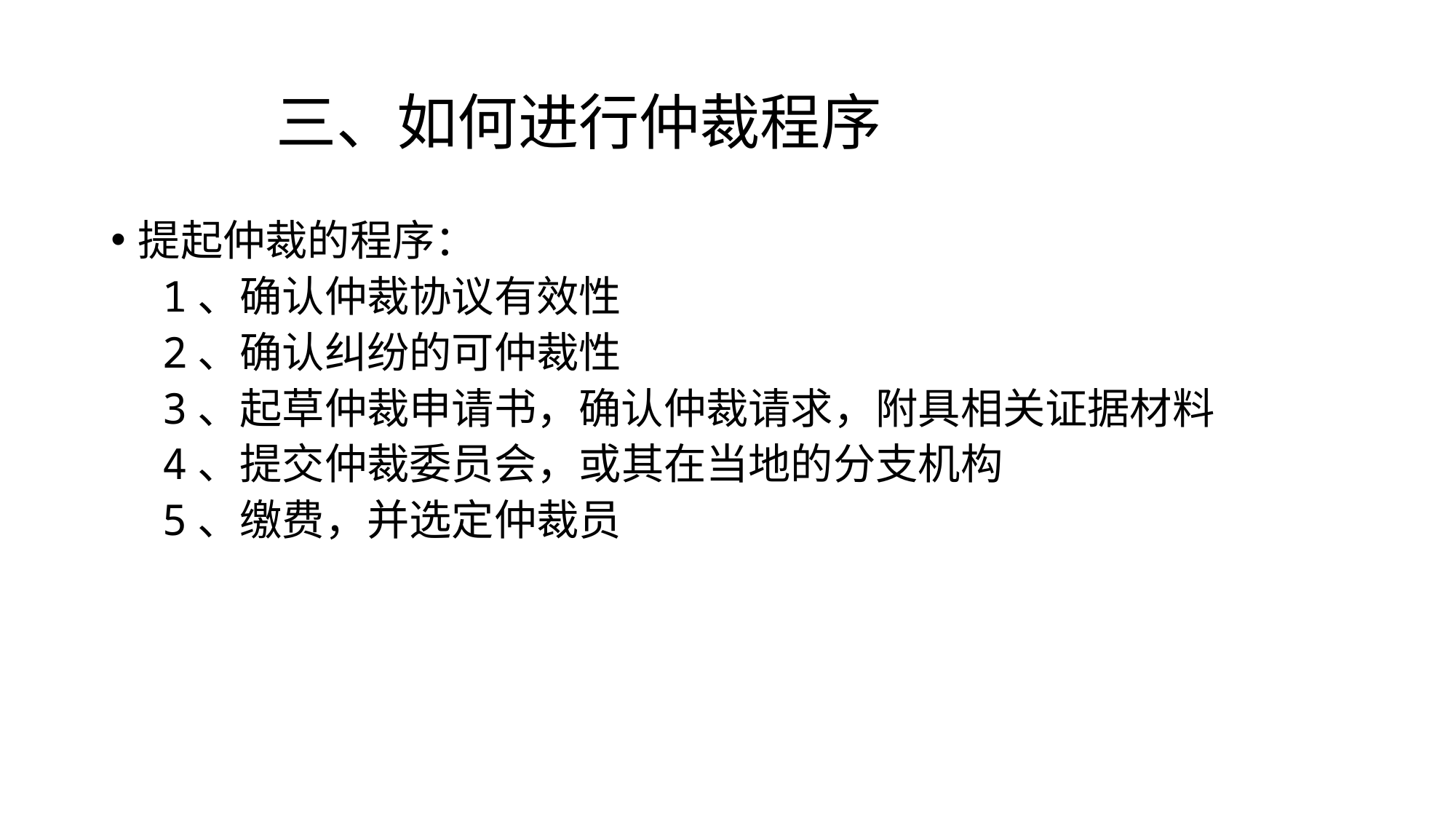

# 三、如何进行仲裁程序
提起仲裁的程序：
  1、确认仲裁协议有效性
  2、确认纠纷的可仲裁性
  3、起草仲裁申请书，确认仲裁请求，附具相关证据材料
  4、提交仲裁委员会，或其在当地的分支机构
  5、缴费，并选定仲裁员